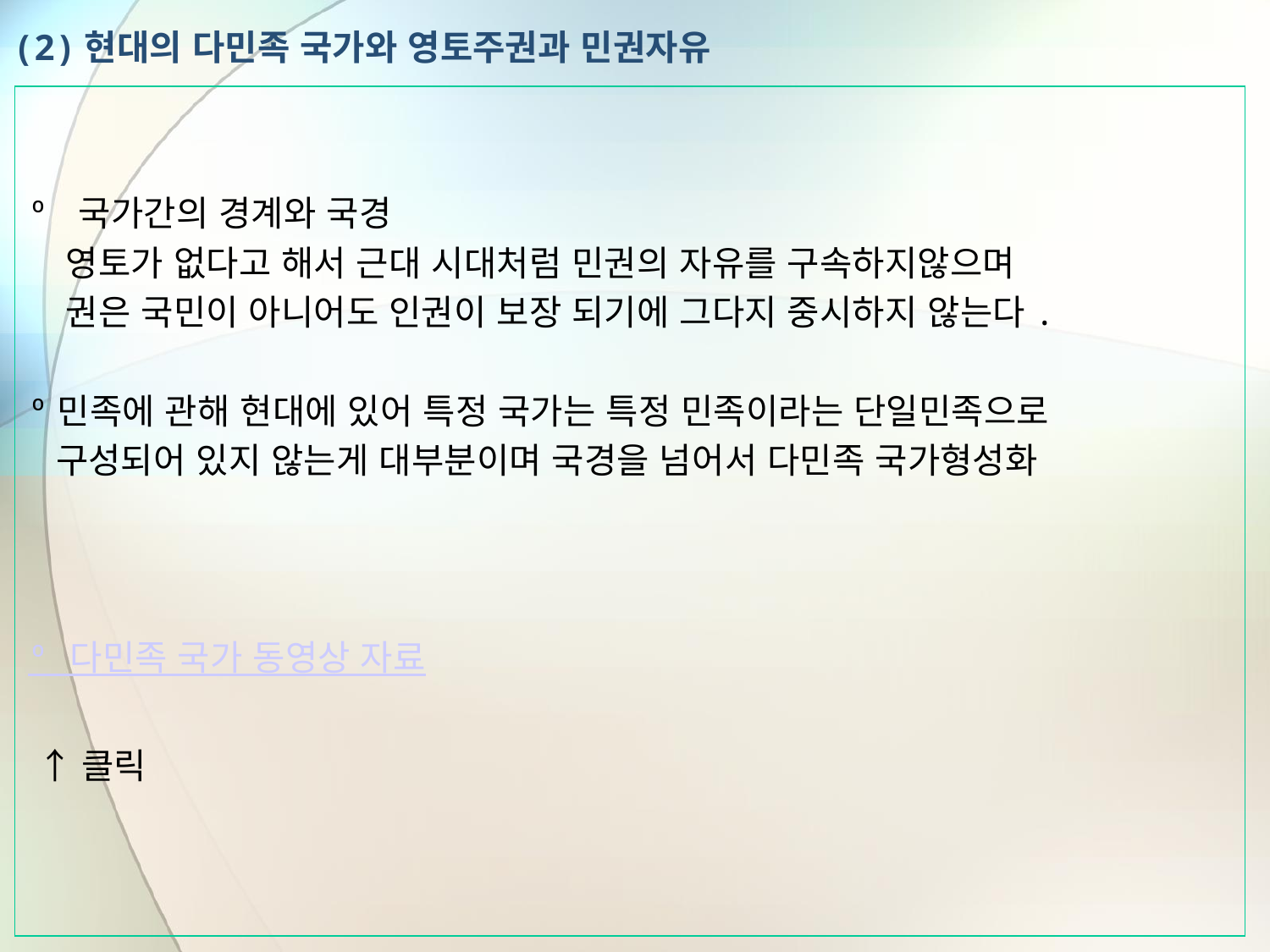

# (2)현대의 다민족 국가와 영토주권과 민권자유

º 국가간의 경계와 국경
   영토가 없다고 해서 근대 시대처럼 민권의 자유를 구속하지않으며
   권은 국민이 아니어도 인권이 보장 되기에 그다지 중시하지 않는다.

º민족에 관해 현대에 있어 특정 국가는 특정 민족이라는 단일민족으로
  구성되어 있지 않는게 대부분이며 국경을 넘어서 다민족 국가형성화

º 다민족 국가 동영상 자료

 ↑클릭